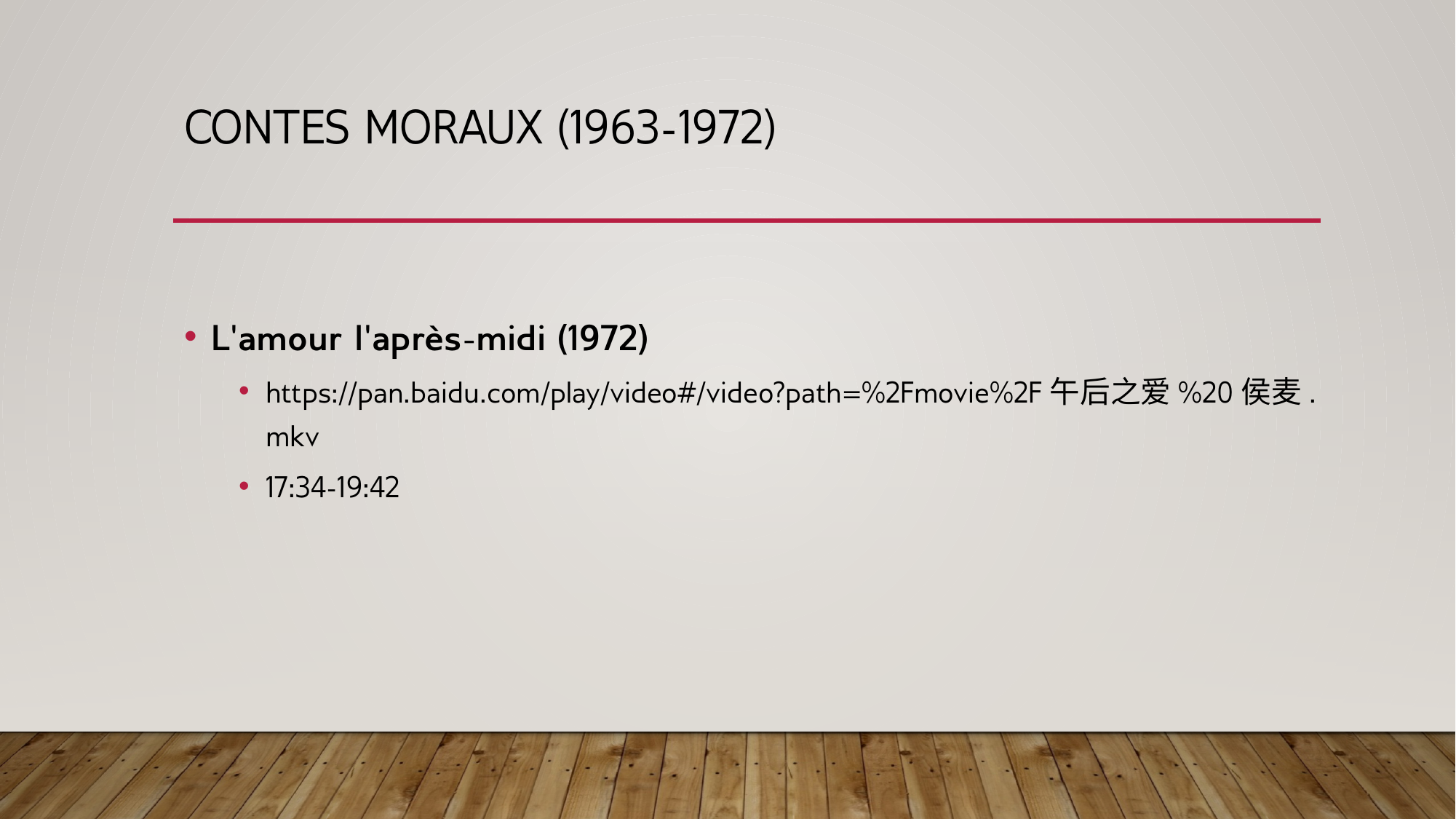

# Contes moraux (1963-1972)

L'amour l'après-midi (1972)
https://pan.baidu.com/play/video#/video?path=%2Fmovie%2F午后之爱%20侯麦.mkv
17:34-19:42